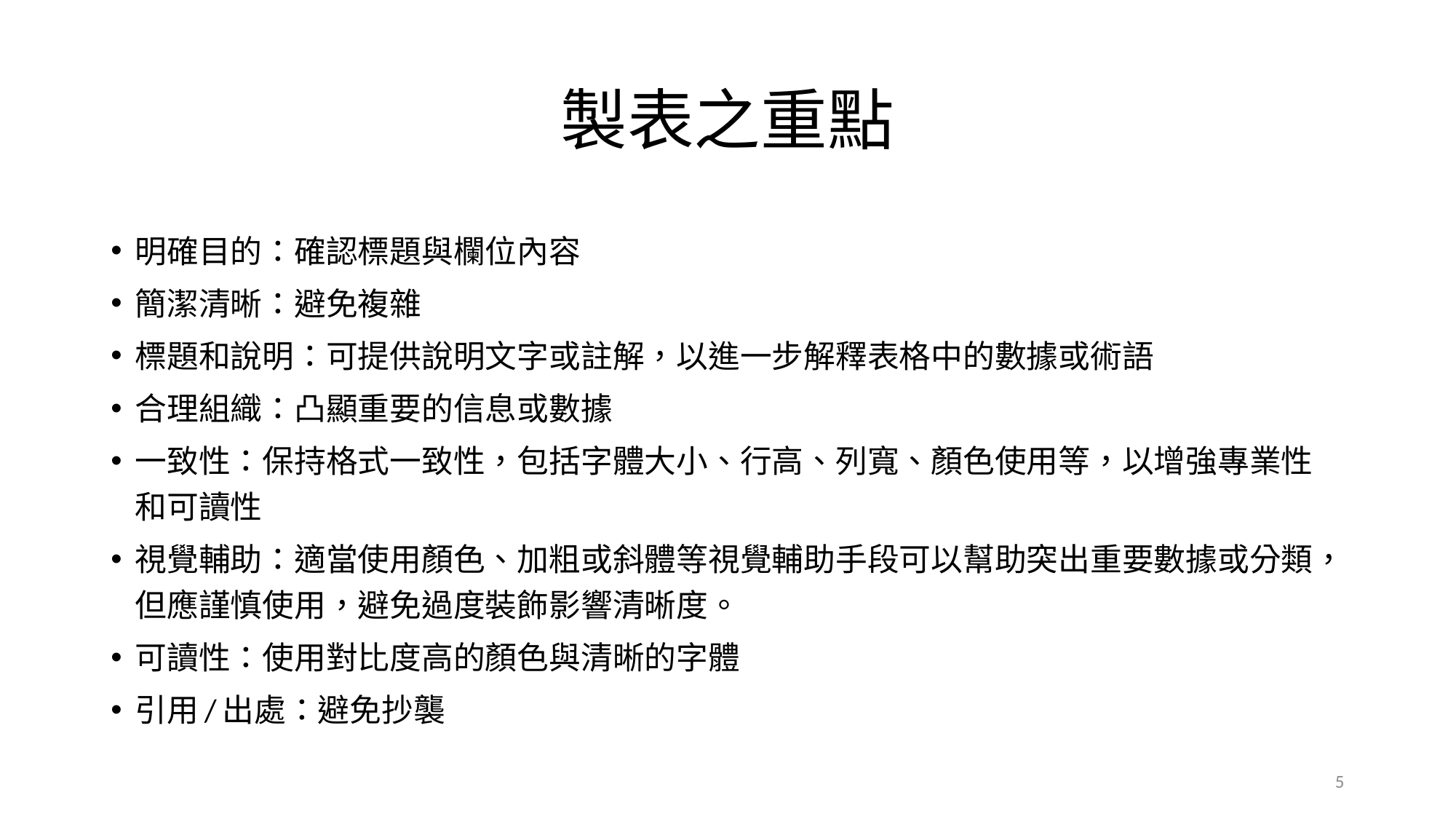

# 製表之重點
明確目的：確認標題與欄位內容
簡潔清晰：避免複雜
標題和說明：可提供說明文字或註解，以進一步解釋表格中的數據或術語
合理組織：凸顯重要的信息或數據
一致性：保持格式一致性，包括字體大小、行高、列寬、顏色使用等，以增強專業性和可讀性
視覺輔助：適當使用顏色、加粗或斜體等視覺輔助手段可以幫助突出重要數據或分類，但應謹慎使用，避免過度裝飾影響清晰度。
可讀性：使用對比度高的顏色與清晰的字體
引用/出處：避免抄襲
5